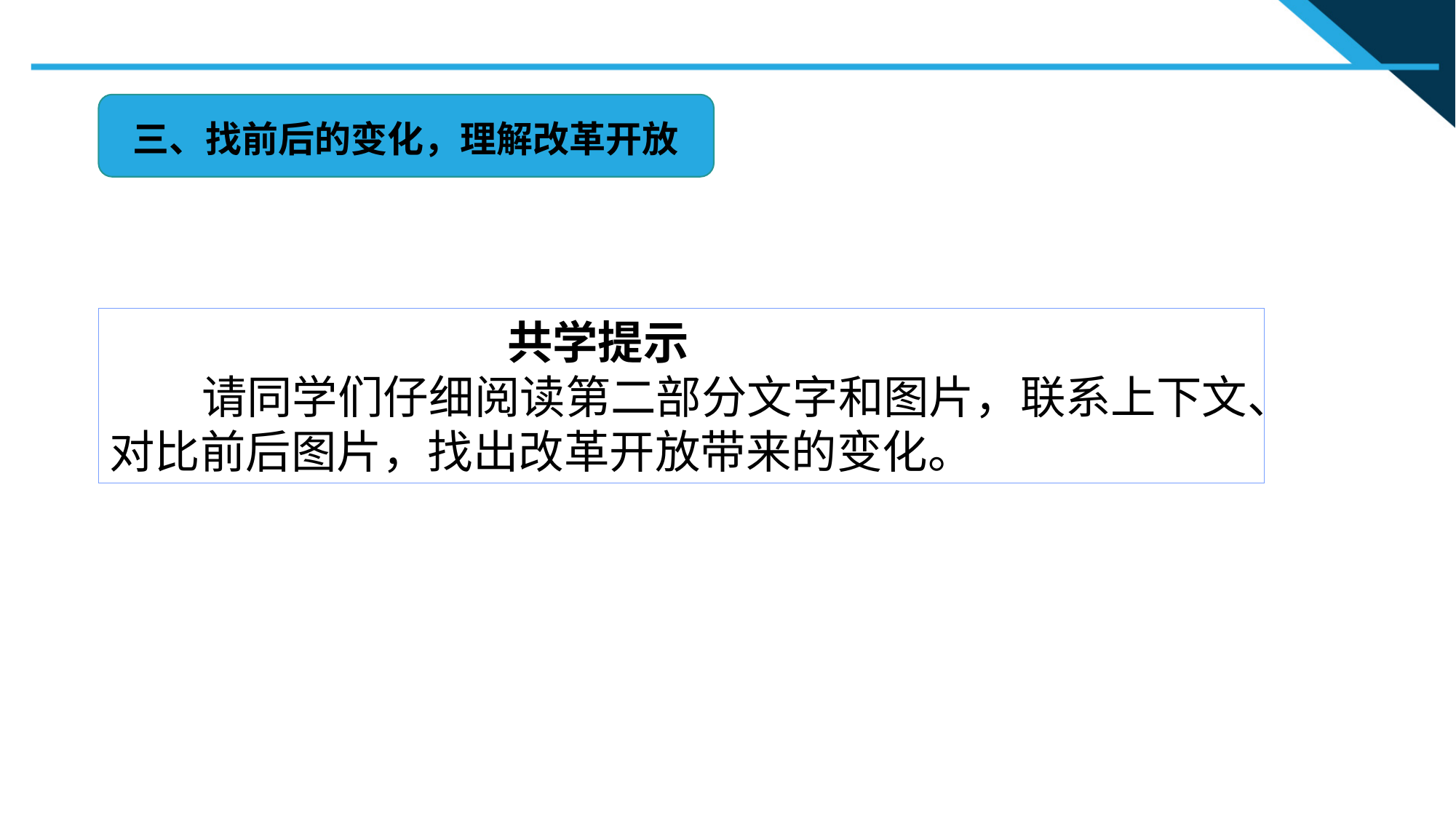

三、找前后的变化，理解改革开放
                                      共学提示
        请同学们仔细阅读第二部分文字和图片，联系上下文、对比前后图片，找出改革开放带来的变化。